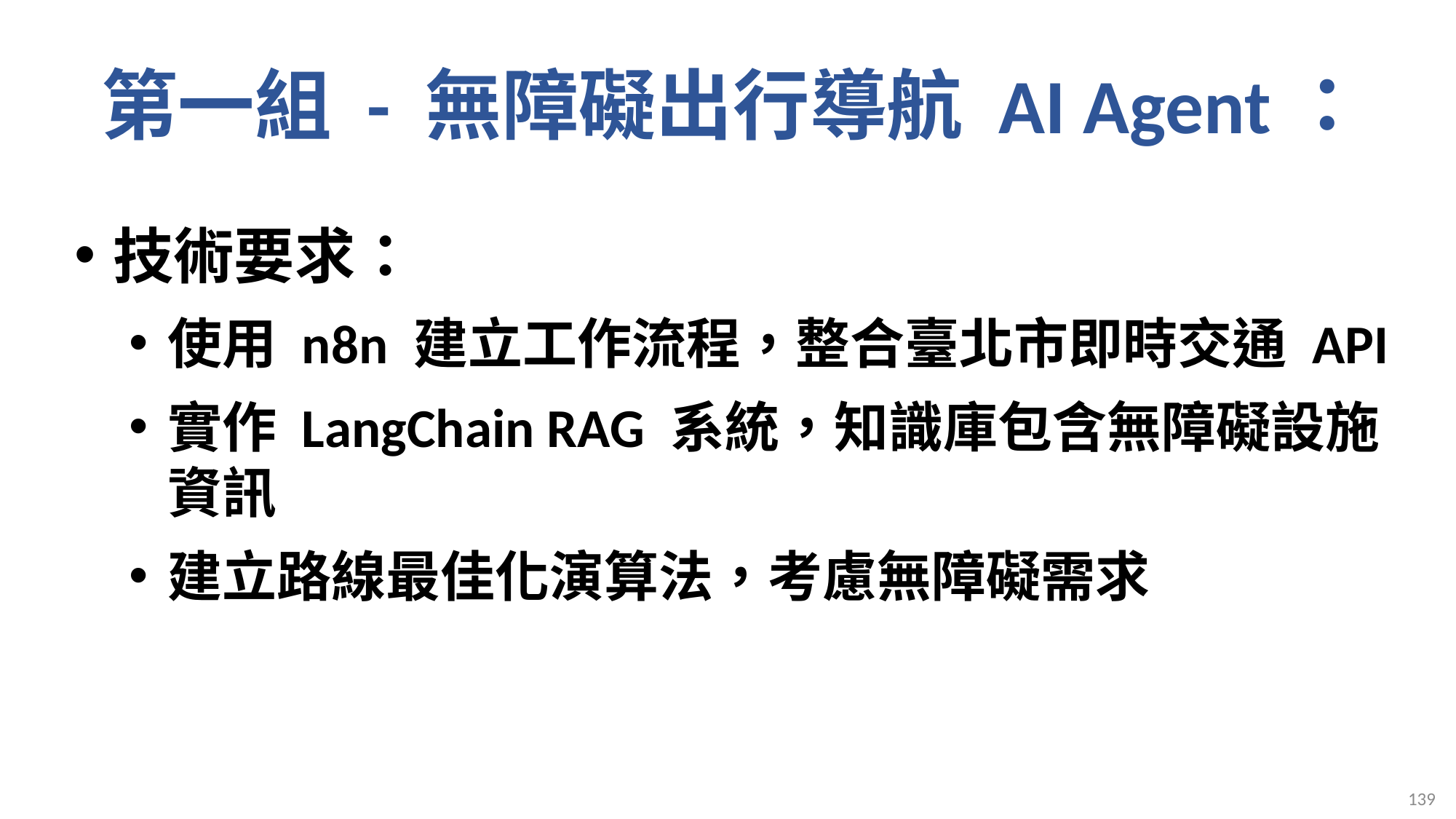

# 第一組 - 無障礙出行導航 AI Agent：
技術要求：
使用 n8n 建立工作流程，整合臺北市即時交通 API
實作 LangChain RAG 系統，知識庫包含無障礙設施資訊
建立路線最佳化演算法，考慮無障礙需求
139